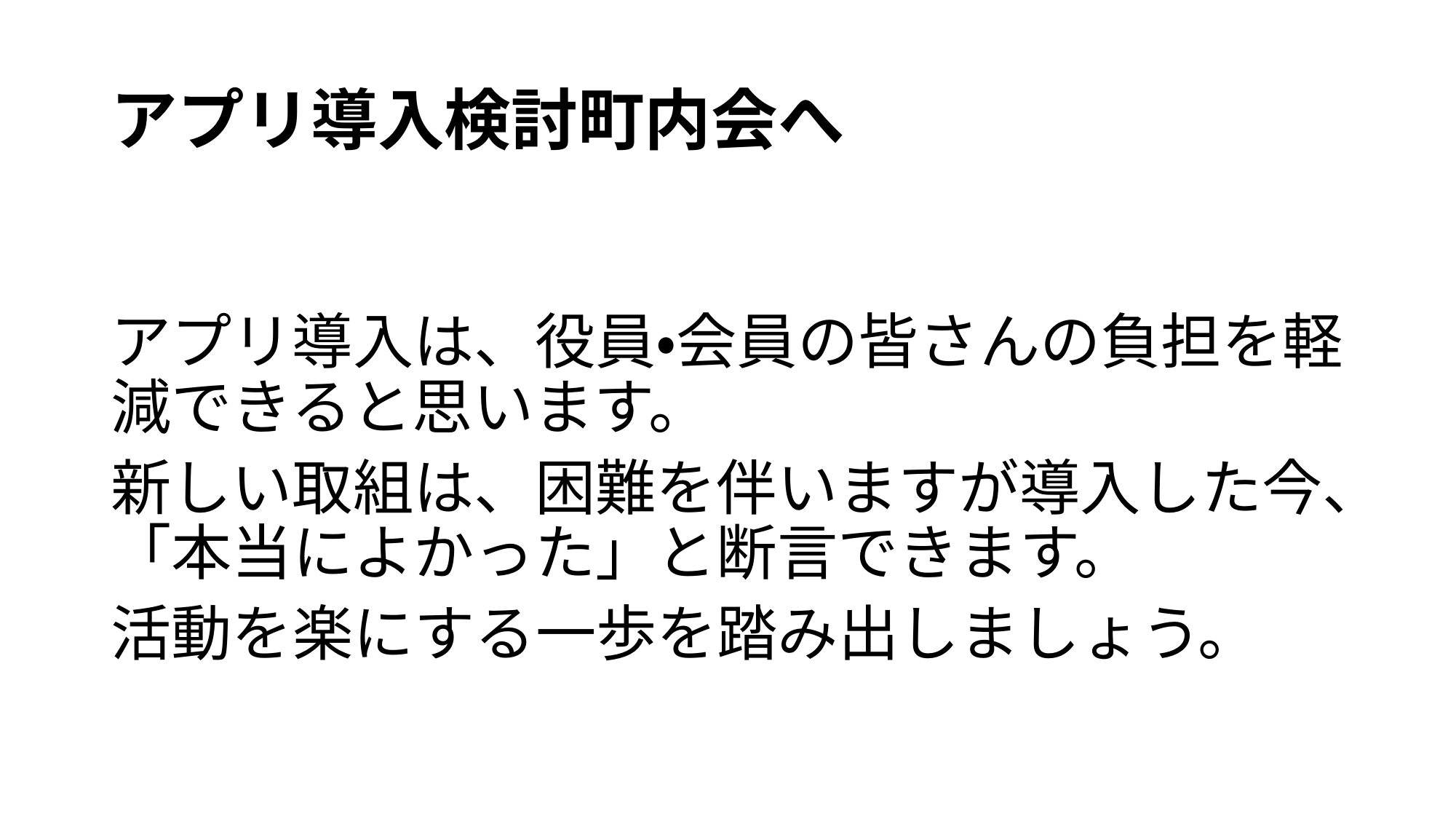

# アプリ導入検討町内会へ

アプリ導入は、役員・会員の皆さんの負担を軽減できると思います。
新しい取組は、困難を伴いますが導入した今、「本当によかった」と断言できます。
活動を楽にする一歩を踏み出しましょう。